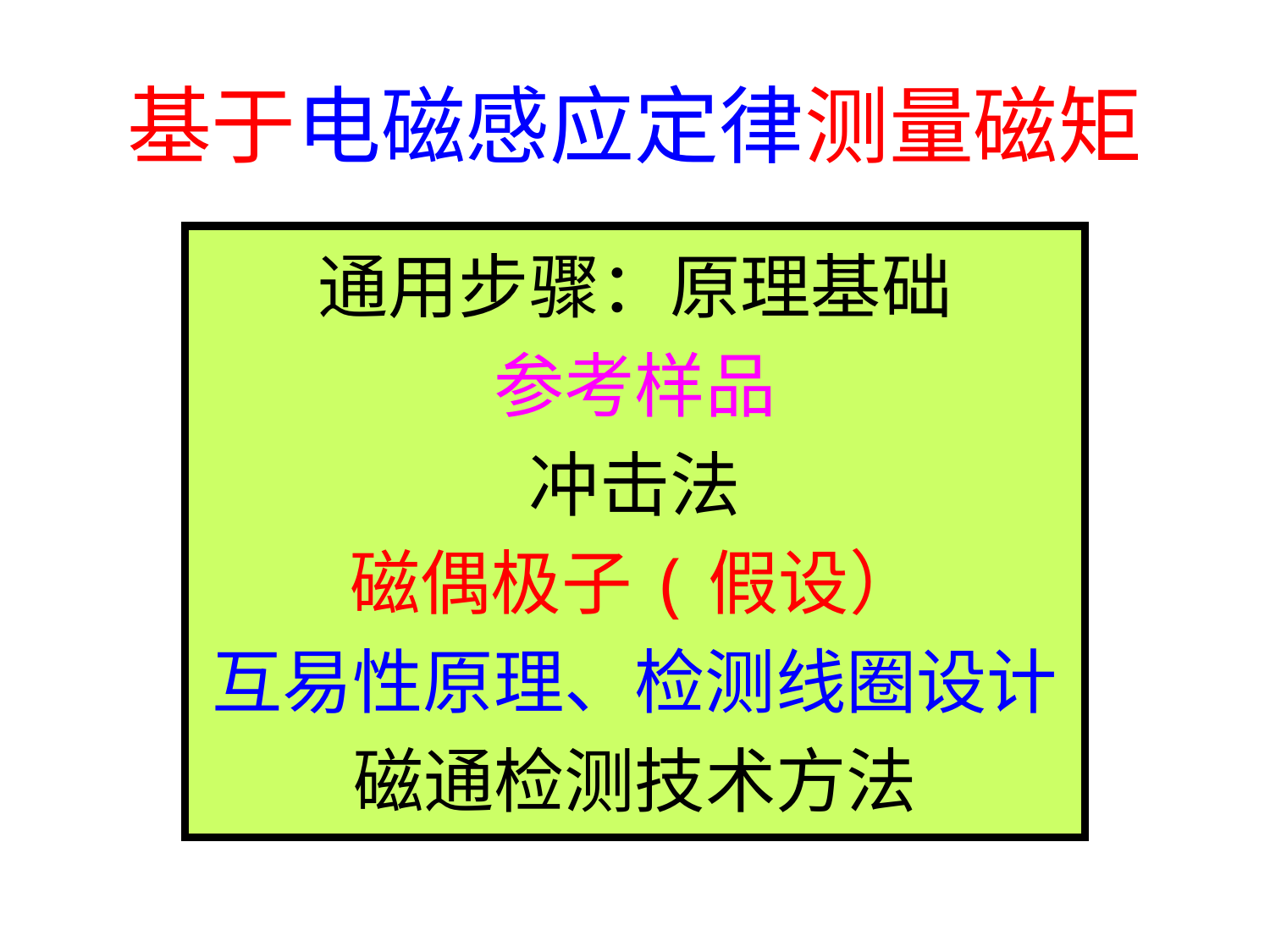

# 基于电磁感应定律测量磁矩
通用步骤：原理基础
参考样品
冲击法
磁偶极子(假设）
互易性原理、检测线圈设计
磁通检测技术方法